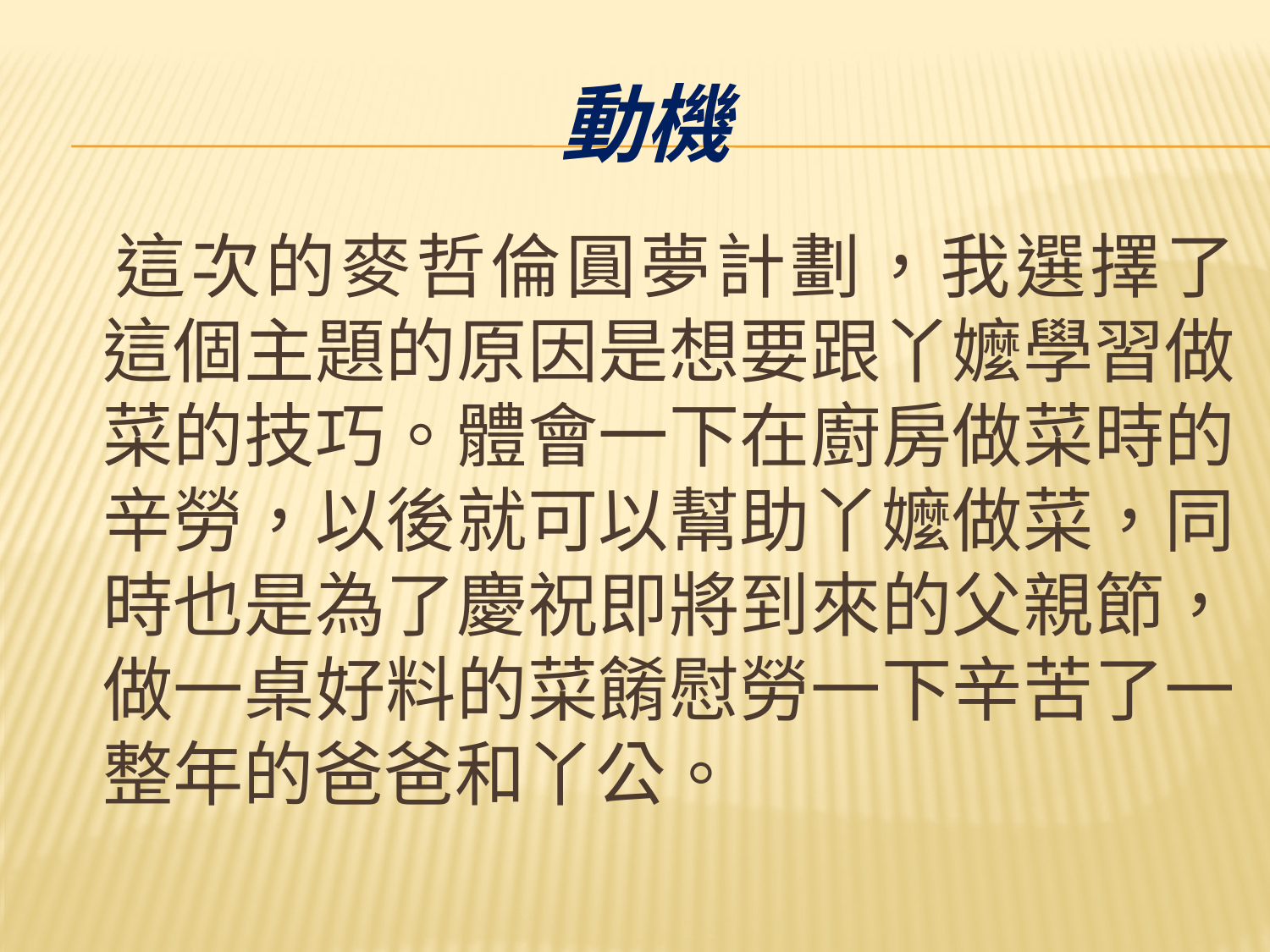

# 動機
　這次的麥哲倫圓夢計劃，我選擇了這個主題的原因是想要跟丫嬤學習做菜的技巧。體會一下在廚房做菜時的辛勞，以後就可以幫助丫嬤做菜，同時也是為了慶祝即將到來的父親節，做一桌好料的菜餚慰勞一下辛苦了一整年的爸爸和丫公。